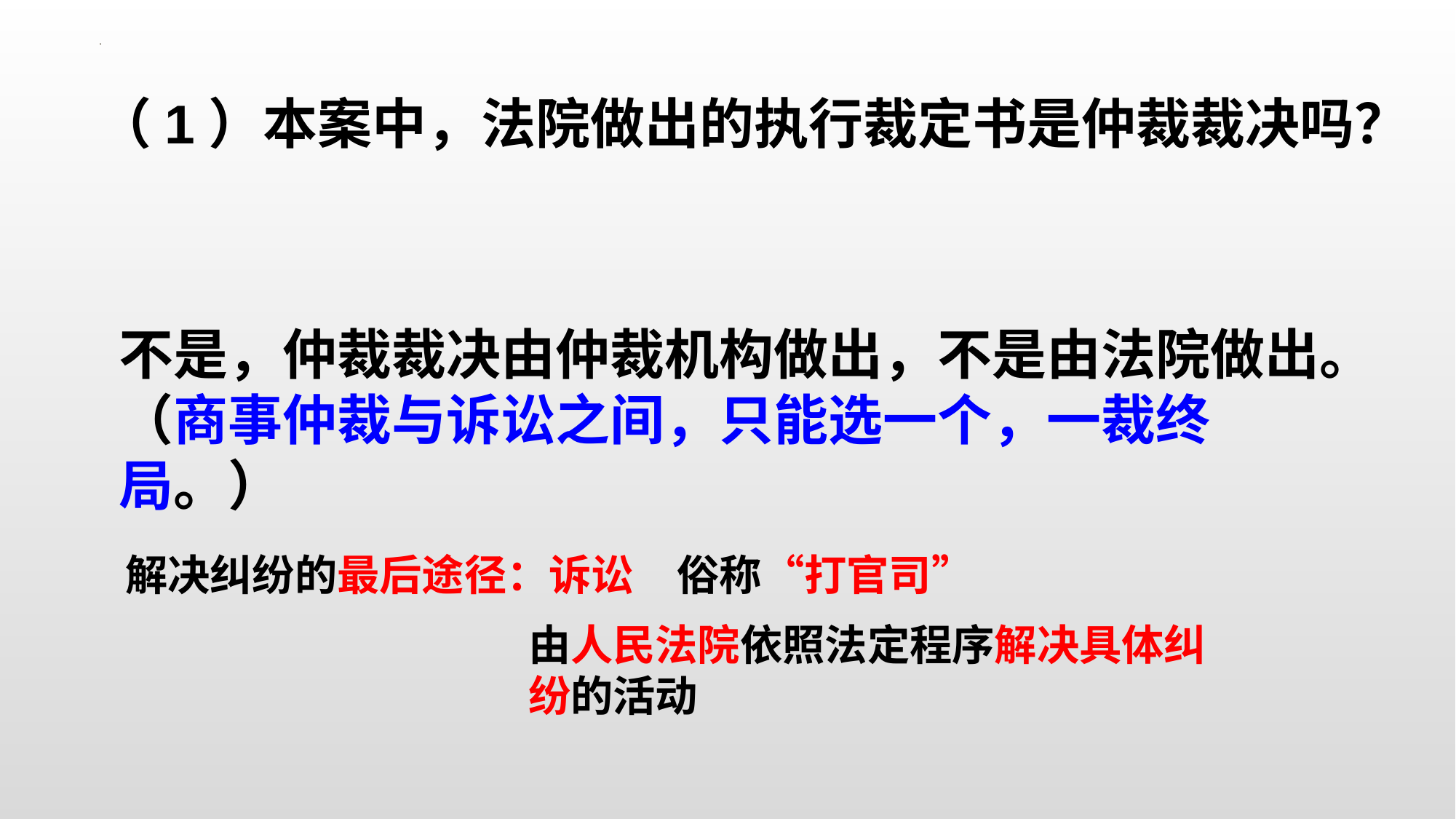

（1）本案中，法院做出的执行裁定书是仲裁裁决吗？
不是，仲裁裁决由仲裁机构做出，不是由法院做出。
（商事仲裁与诉讼之间，只能选一个，一裁终局。）
解决纠纷的最后途径：诉讼
俗称“打官司”
由人民法院依照法定程序解决具体纠纷的活动